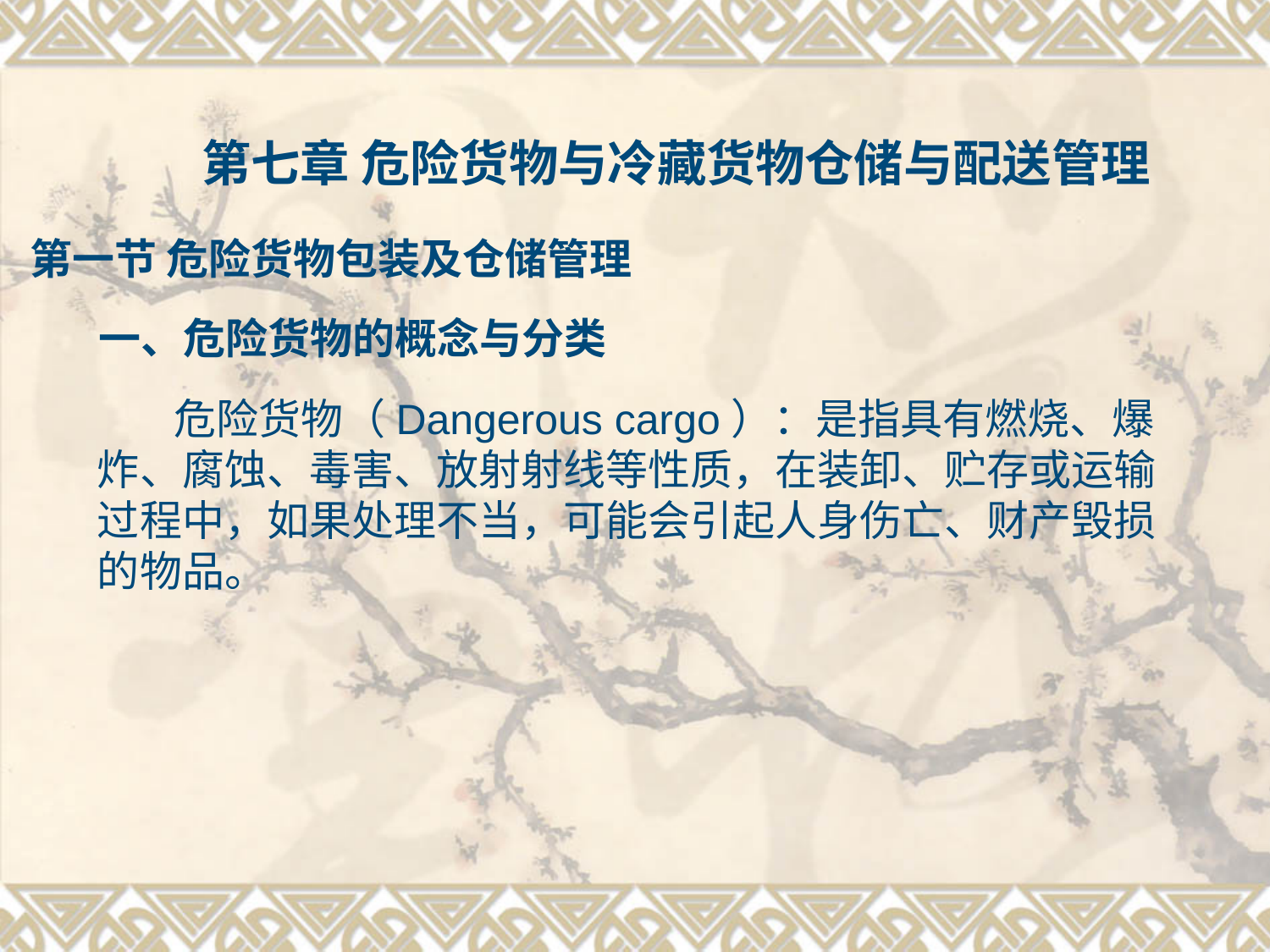

第七章 危险货物与冷藏货物仓储与配送管理
第一节 危险货物包装及仓储管理
一、危险货物的概念与分类
       危险货物（Dangerous cargo）：是指具有燃烧、爆炸、腐蚀、毒害、放射射线等性质，在装卸、贮存或运输过程中，如果处理不当，可能会引起人身伤亡、财产毁损的物品。